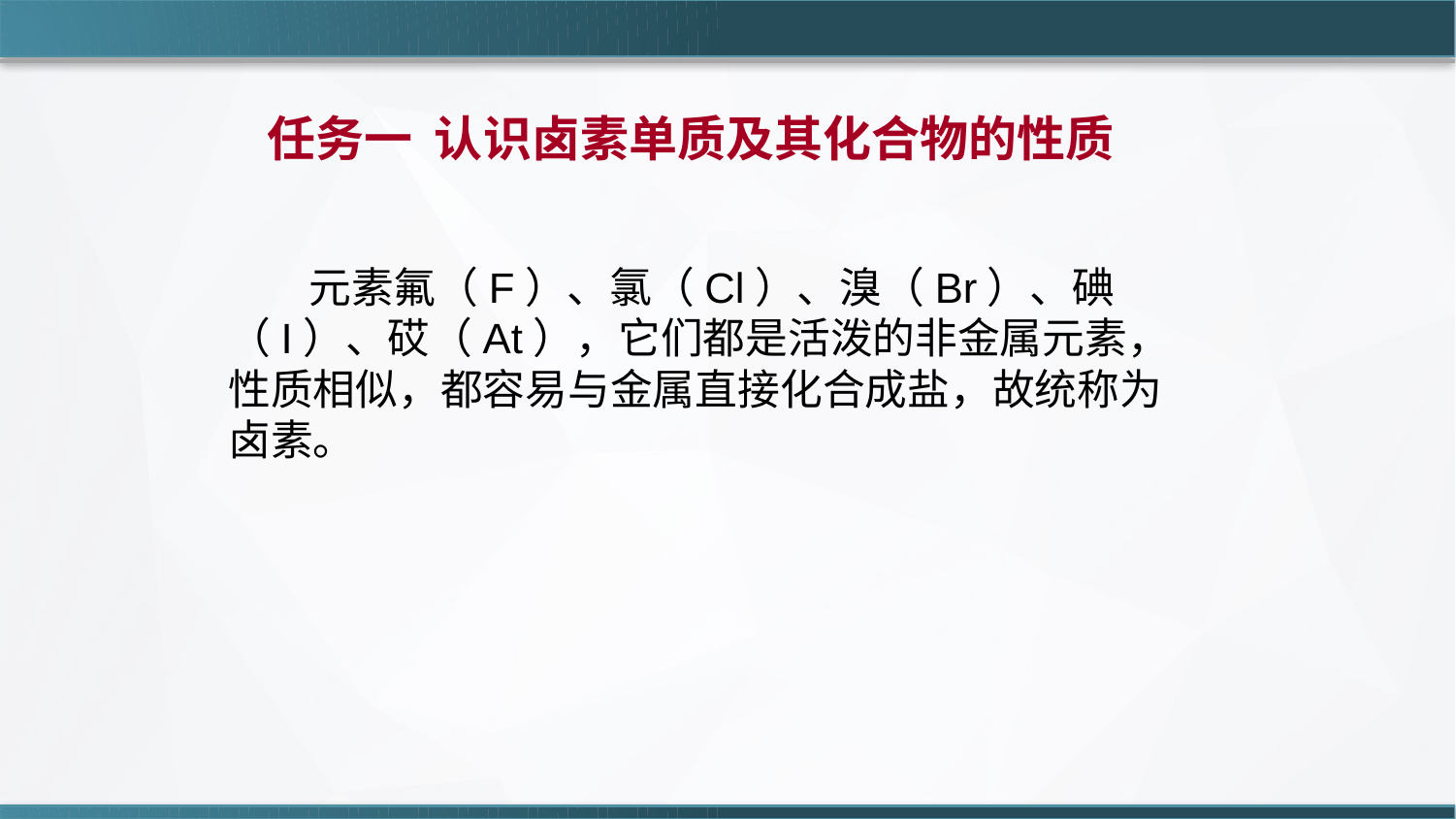

任务一  认识卤素单质及其化合物的性质

              元素氟（F）、氯（Cl）、溴（Br）、碘（I）、砹（At），它们都是活泼的非金属元素，性质相似，都容易与金属直接化合成盐，故统称为卤素。